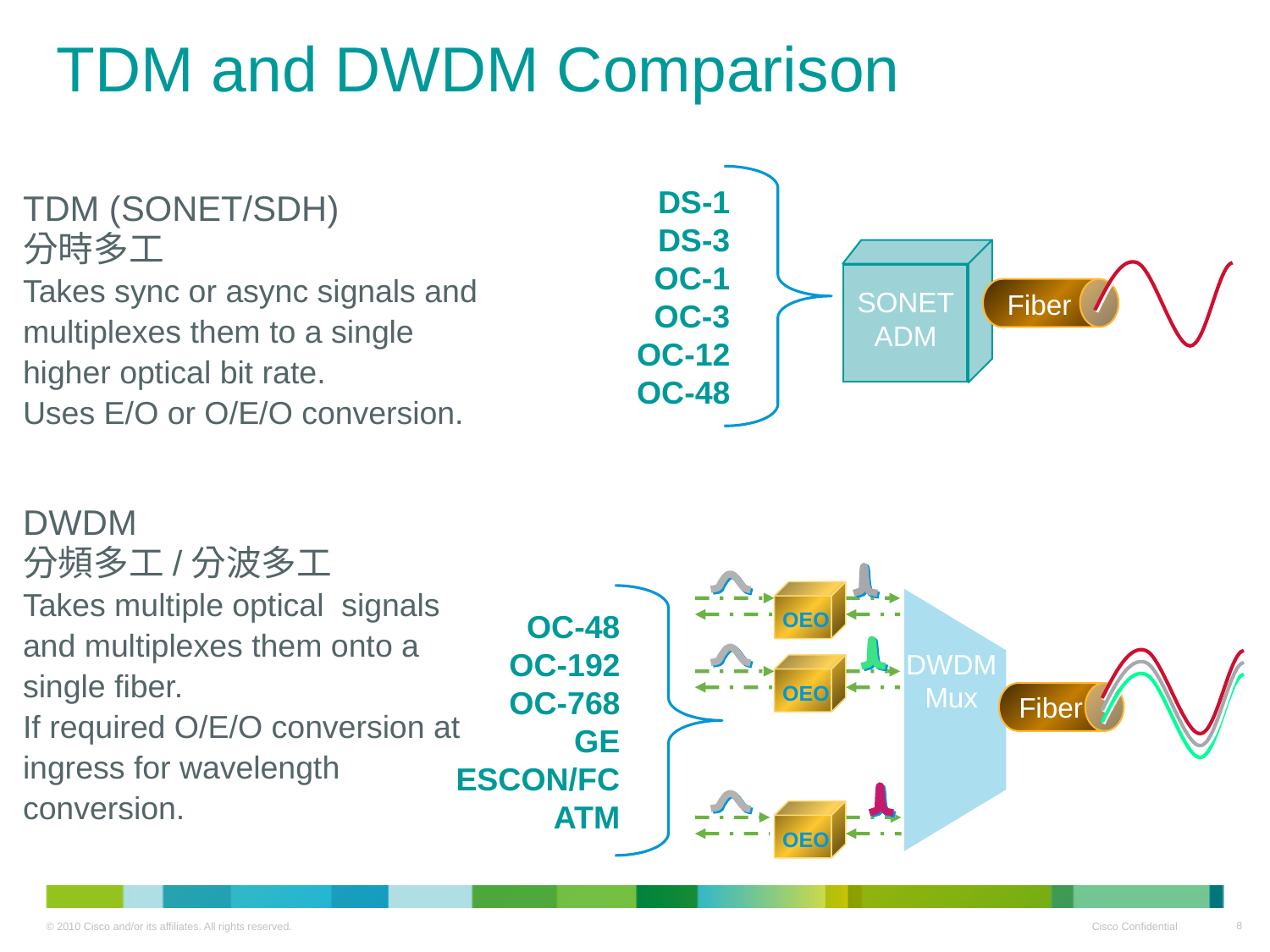

TDM and DWDM Comparison

DS-1
DS-3
OC-1
OC-3
OC-12
OC-48
TDM (SONET/SDH)
分時多工
Takes sync or async signals and
multiplexes them to a single
higher optical bit rate.
Uses E/O or O/E/O conversion.

DWDM
分頻多工/分波多工
Takes multiple optical  signals
and multiplexes them onto a
single fiber.
If required O/E/O conversion at
ingress for wavelength
conversion.

SONET
ADM
Fiber

OC-48
OC-192
OC-768
GE
ESCON/FC
ATM
OEO

DWDM Mux

OEO
Fiber

OEO